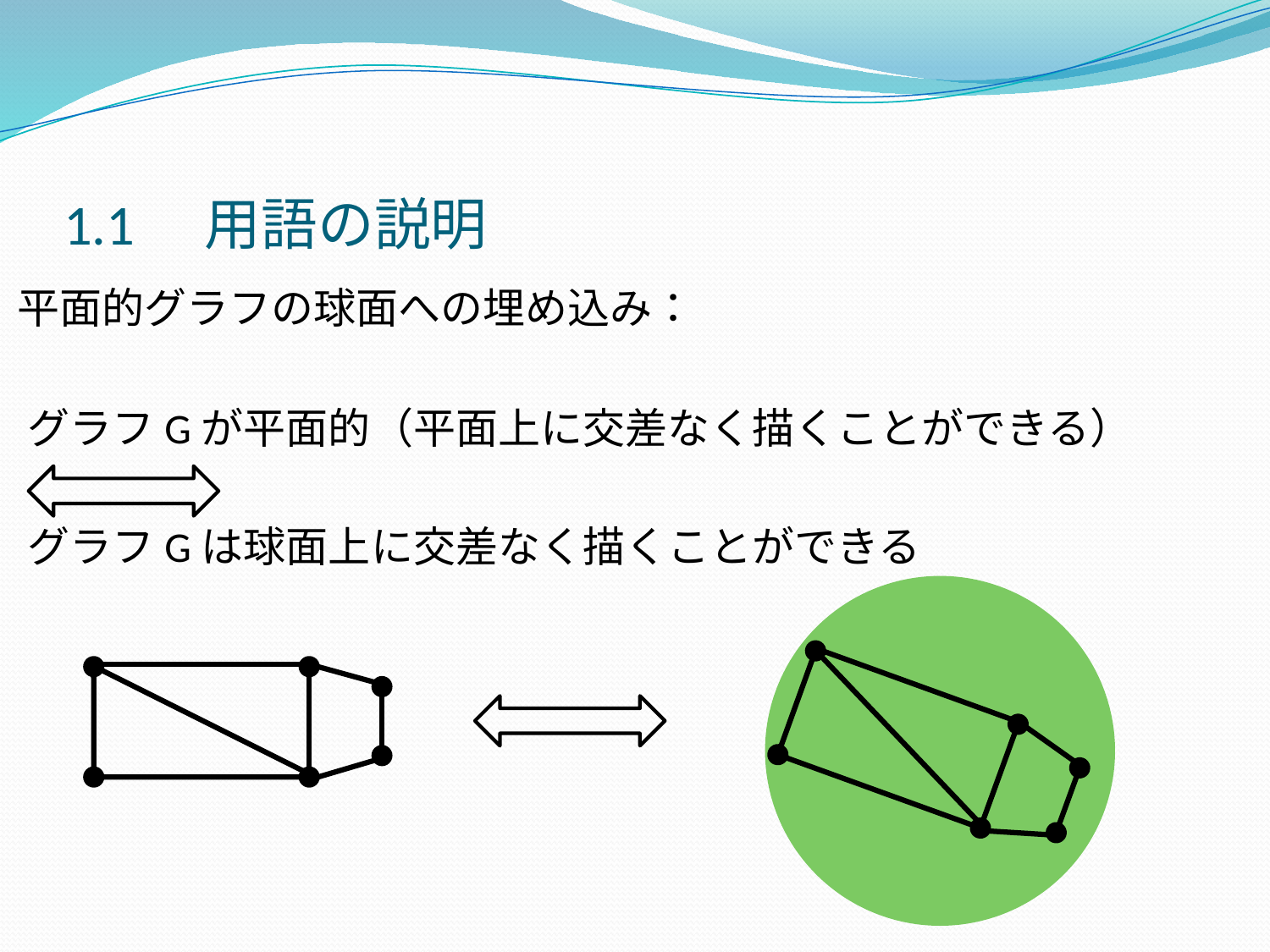

# 1.1　用語の説明
平面的グラフの球面への埋め込み：

グラフGが平面的（平面上に交差なく描くことができる）

グラフGは球面上に交差なく描くことができる